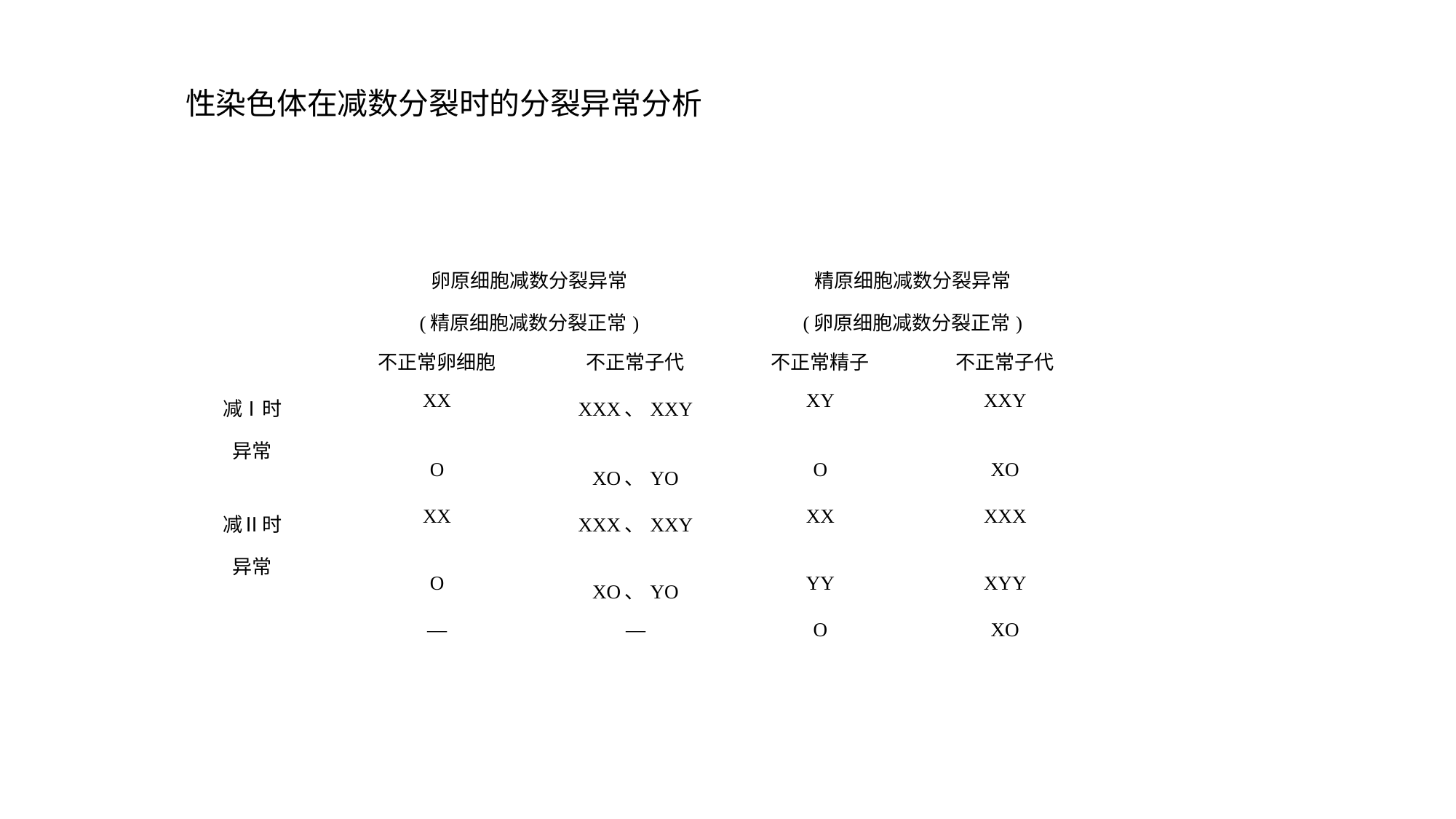

性染色体在减数分裂时的分裂异常分析
|  | 卵原细胞减数分裂异常 (精原细胞减数分裂正常) |  | 精原细胞减数分裂异常 (卵原细胞减数分裂正常) |  |
| --- | --- | --- | --- | --- |
|  | 不正常卵细胞 | 不正常子代 | 不正常精子 | 不正常子代 |
| 减Ⅰ时 异常 | XX | XXX、XXY | XY | XXY |
|  | O | XO、YO | O | XO |
| 减Ⅱ时 异常 | XX | XXX、XXY | XX | XXX |
|  | O | XO、YO | YY | XYY |
|  | — | — | O | XO |